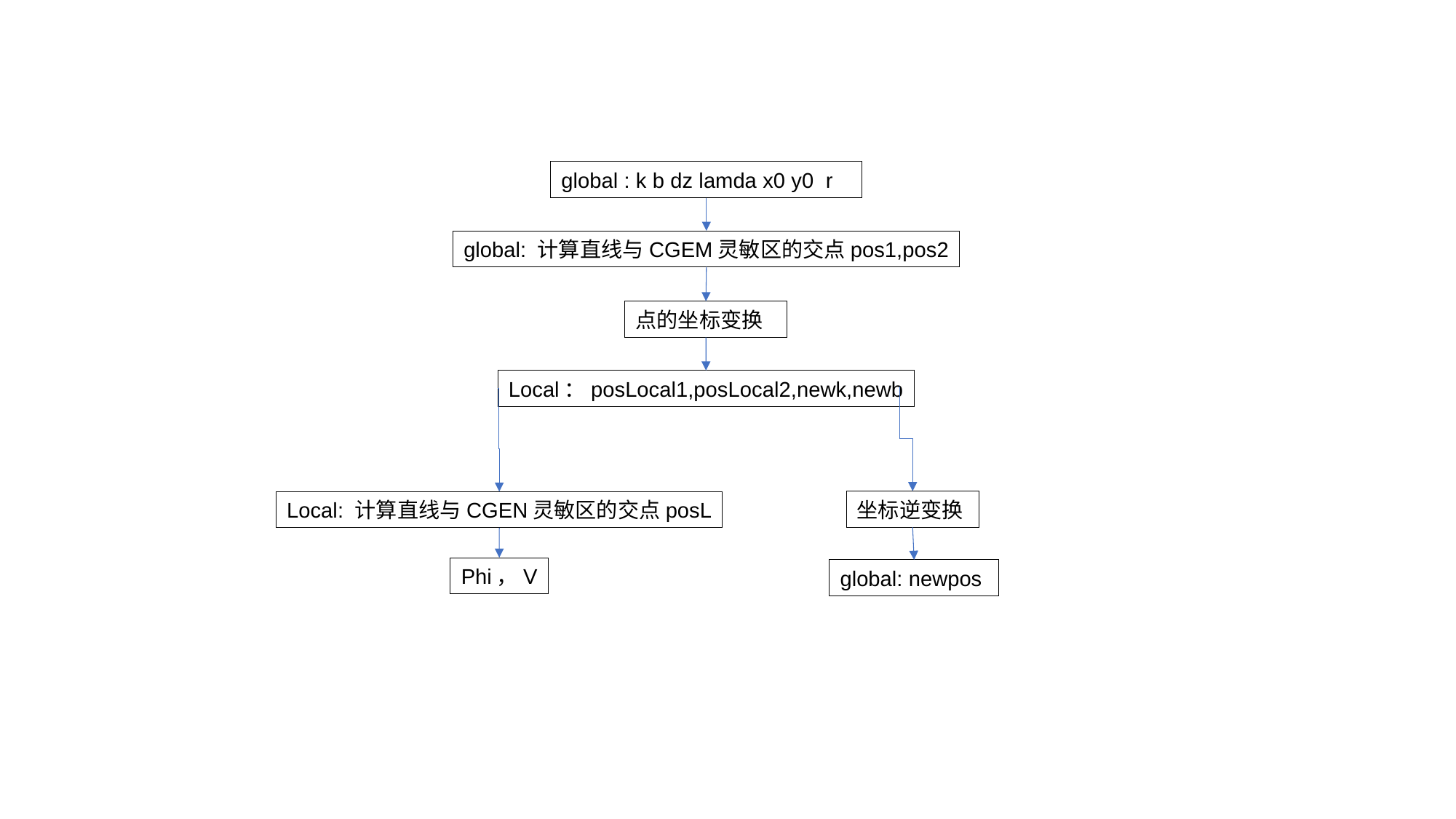

global : k b dz lamda x0 y0  r
global: 计算直线与CGEM灵敏区的交点pos1,pos2
点的坐标变换
Local：posLocal1,posLocal2,newk,newb
坐标逆变换
Local: 计算直线与CGEN灵敏区的交点posL
Phi，V
global: newpos